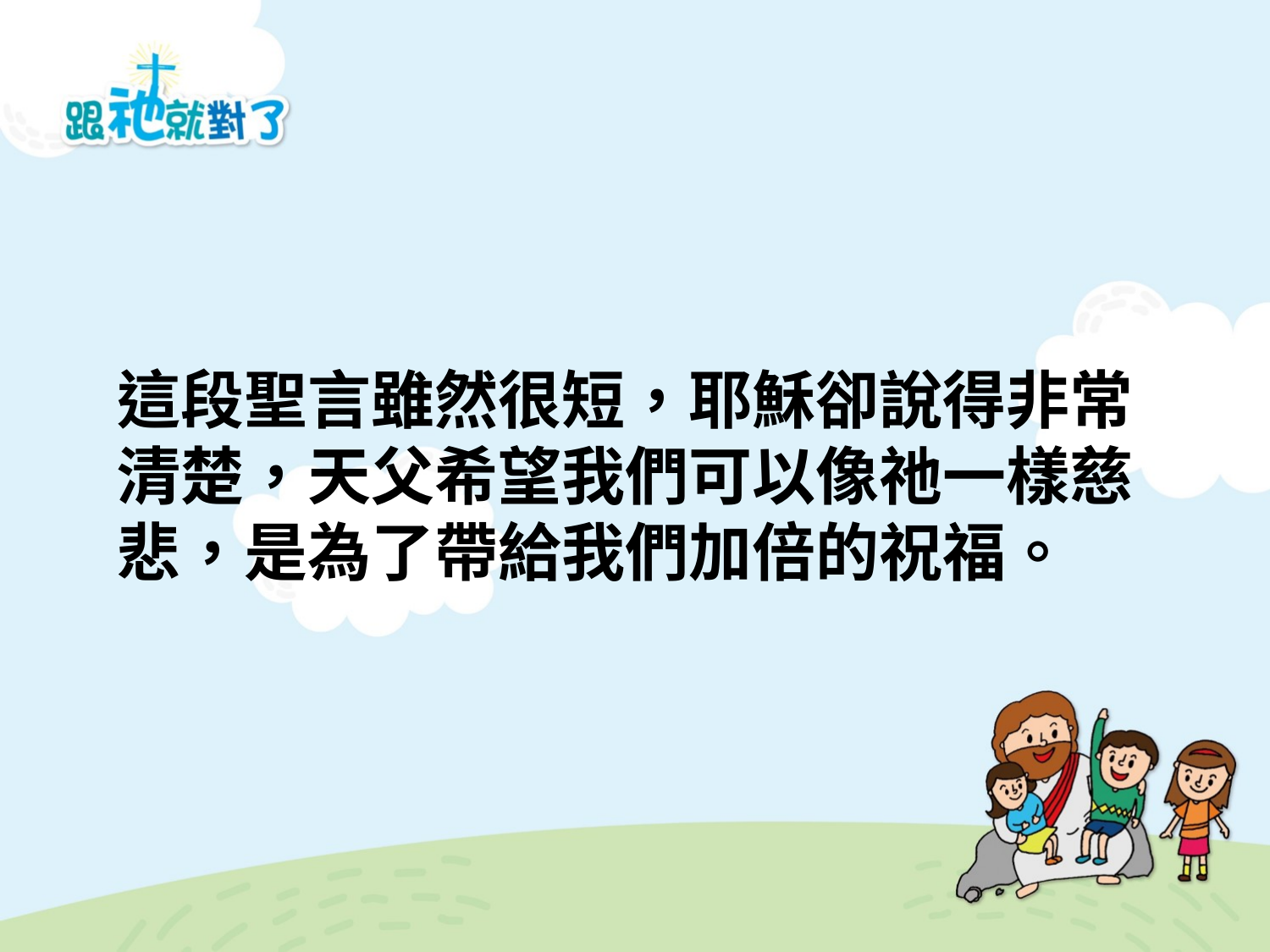

這段聖言雖然很短，耶穌卻說得非常清楚，天父希望我們可以像祂一樣慈悲，是為了帶給我們加倍的祝福。